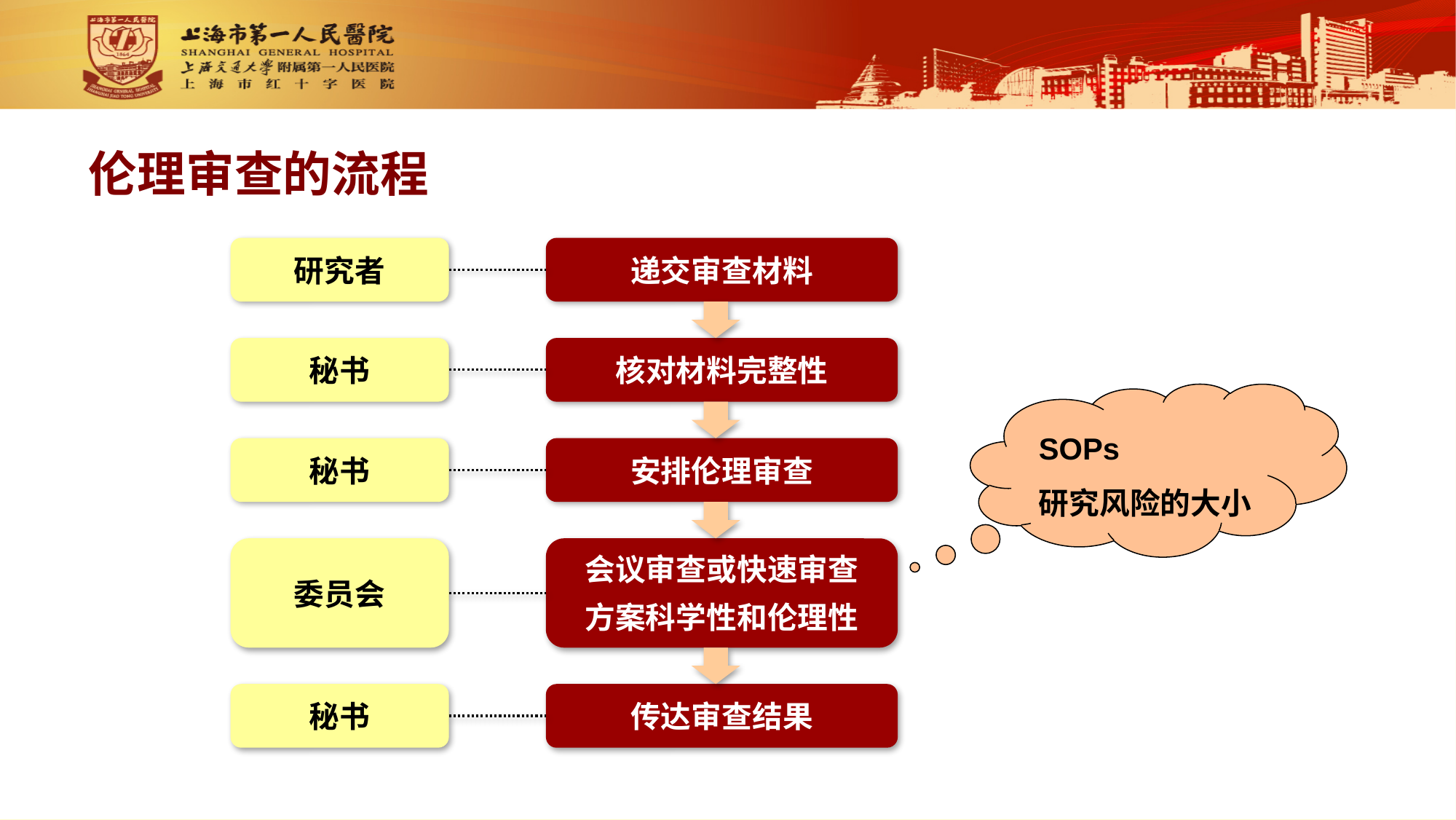

伦理审查的流程
研究者
递交审查材料

秘书
核对材料完整性

秘书
安排伦理审查

委员会
会议审查或快速审查
方案科学性和伦理性

秘书
传达审查结果
SOPs
研究风险的大小